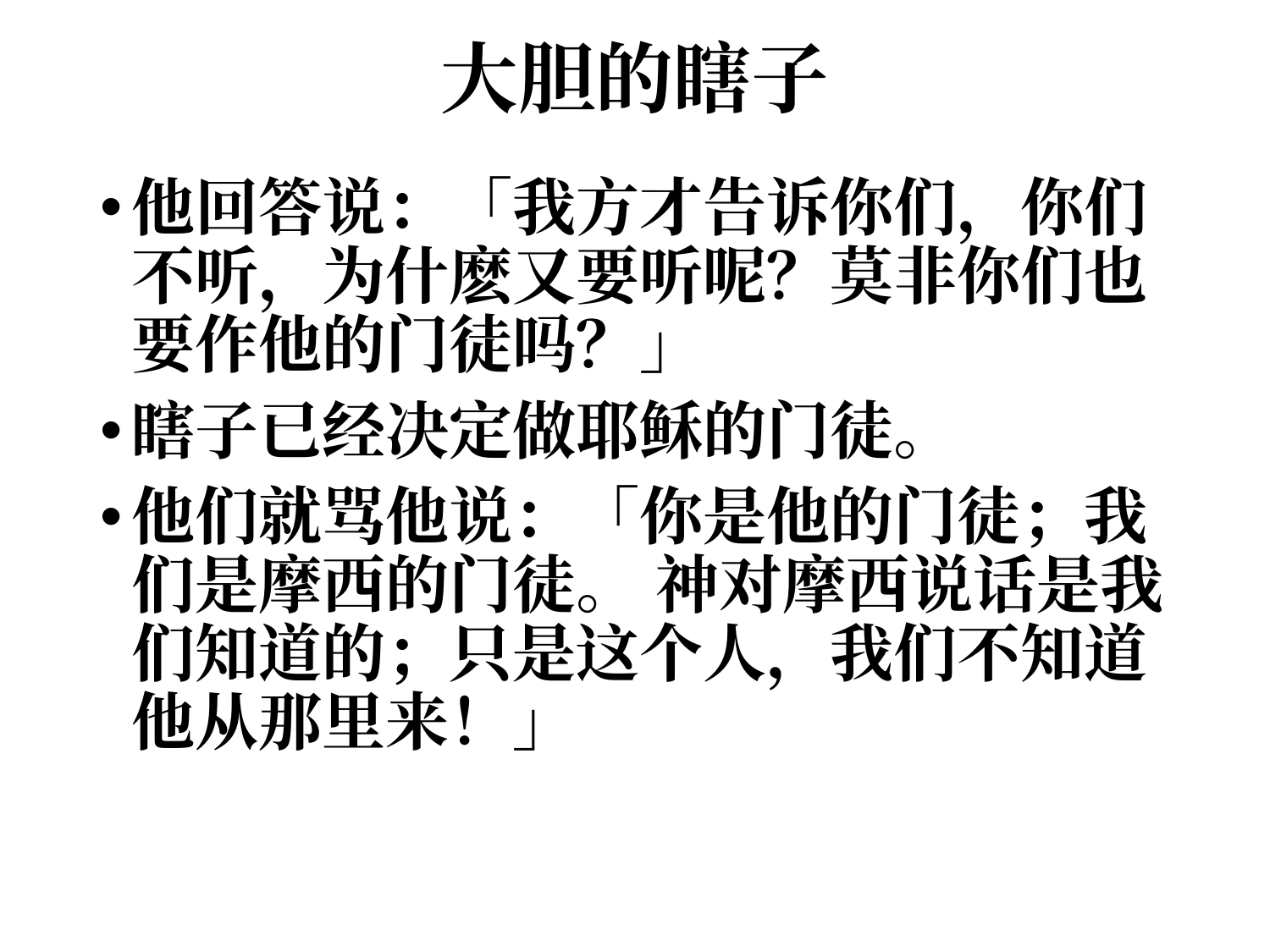

# 大胆的瞎子
他回答说：「我方才告诉你们，你们不听，为什麽又要听呢？莫非你们也要作他的门徒吗？」
瞎子已经决定做耶稣的门徒。
他们就骂他说：「你是他的门徒；我们是摩西的门徒。 神对摩西说话是我们知道的；只是这个人，我们不知道他从那里来！」